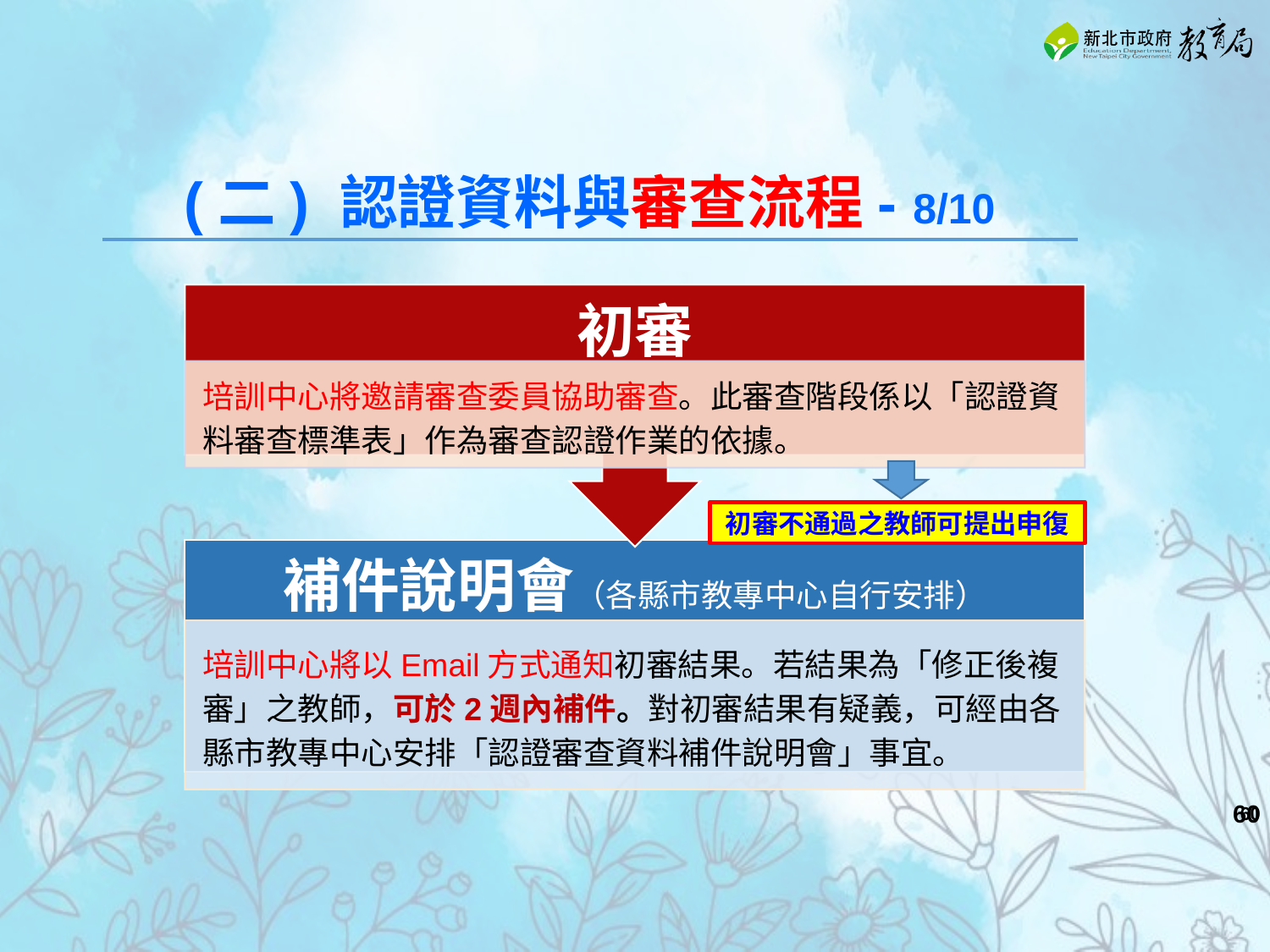

(二) 認證資料與審查流程- 8/10

初審

培訓中心將邀請審查委員協助審查。此審查階段係以「認證資料審查標準表」作為審查認證作業的依據。

補件說明會（各縣市教專中心自行安排）

培訓中心將以Email方式通知初審結果。若結果為「修正後複審」之教師，可於2週內補件。對初審結果有疑義，可經由各縣市教專中心安排「認證審查資料補件說明會」事宜。

初審不通過之教師可提出申復
60
60